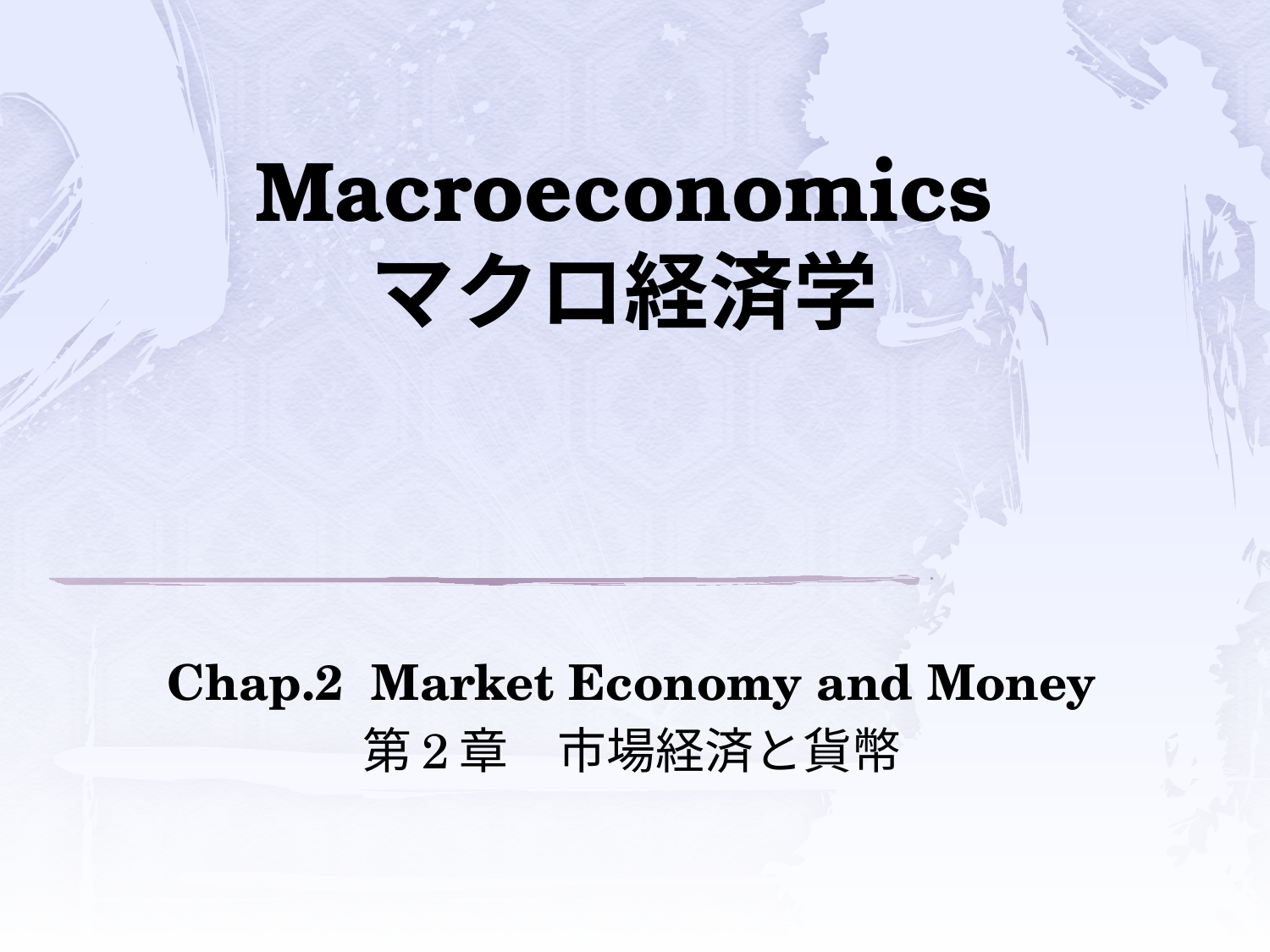

# Macroeconomics マクロ経済学

Chap.2  Market Economy and Money
第2章　市場経済と貨幣